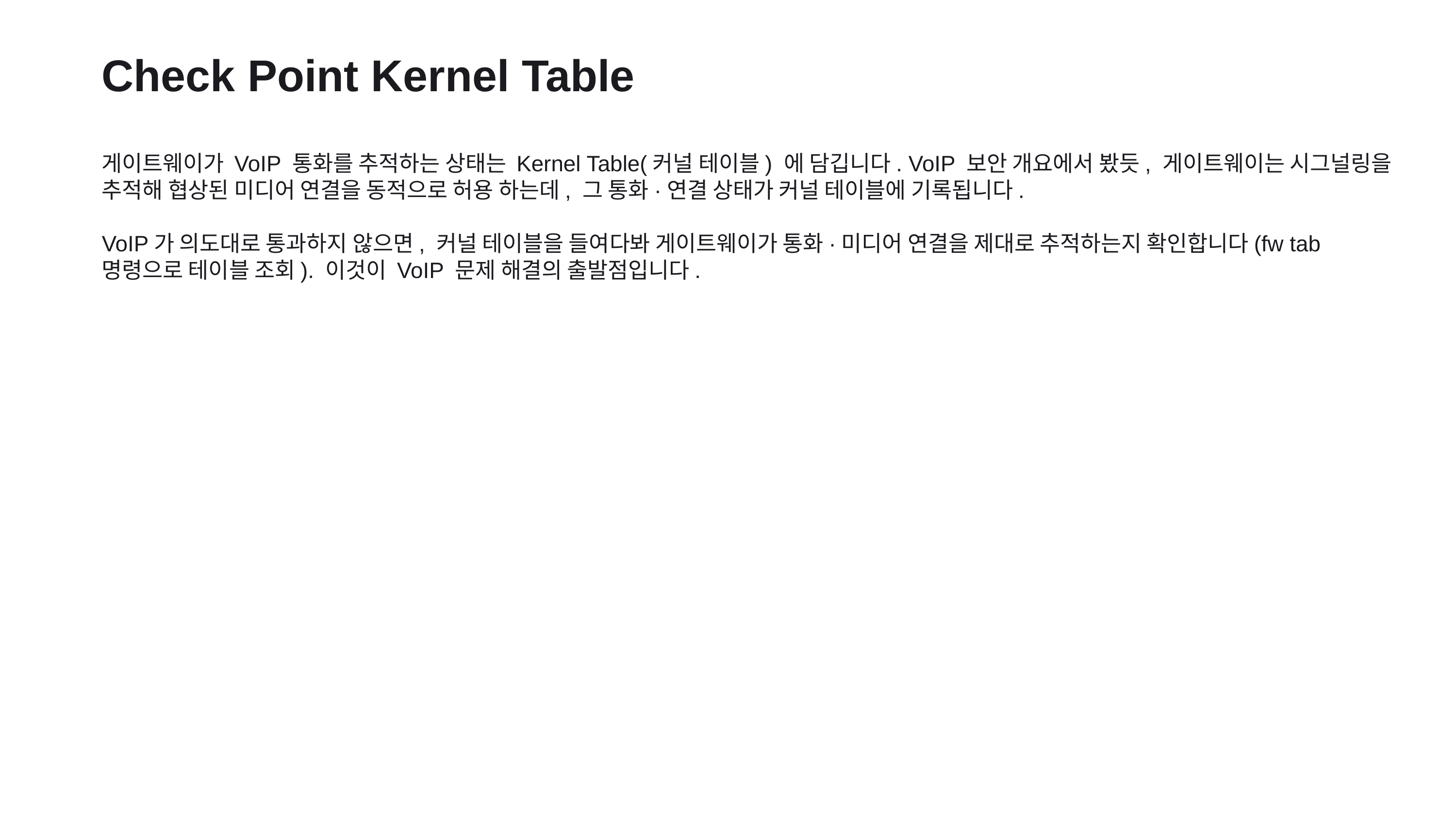

Check Point Kernel Table
게이트웨이가 VoIP 통화를 추적하는 상태는 Kernel Table(커널 테이블) 에 담깁니다. VoIP 보안 개요에서 봤듯, 게이트웨이는 시그널링을 추적해 협상된 미디어 연결을 동적으로 허용 하는데, 그 통화·연결 상태가 커널 테이블에 기록됩니다.

VoIP가 의도대로 통과하지 않으면, 커널 테이블을 들여다봐 게이트웨이가 통화·미디어 연결을 제대로 추적하는지 확인합니다(fw tab 명령으로 테이블 조회). 이것이 VoIP 문제 해결의 출발점입니다.